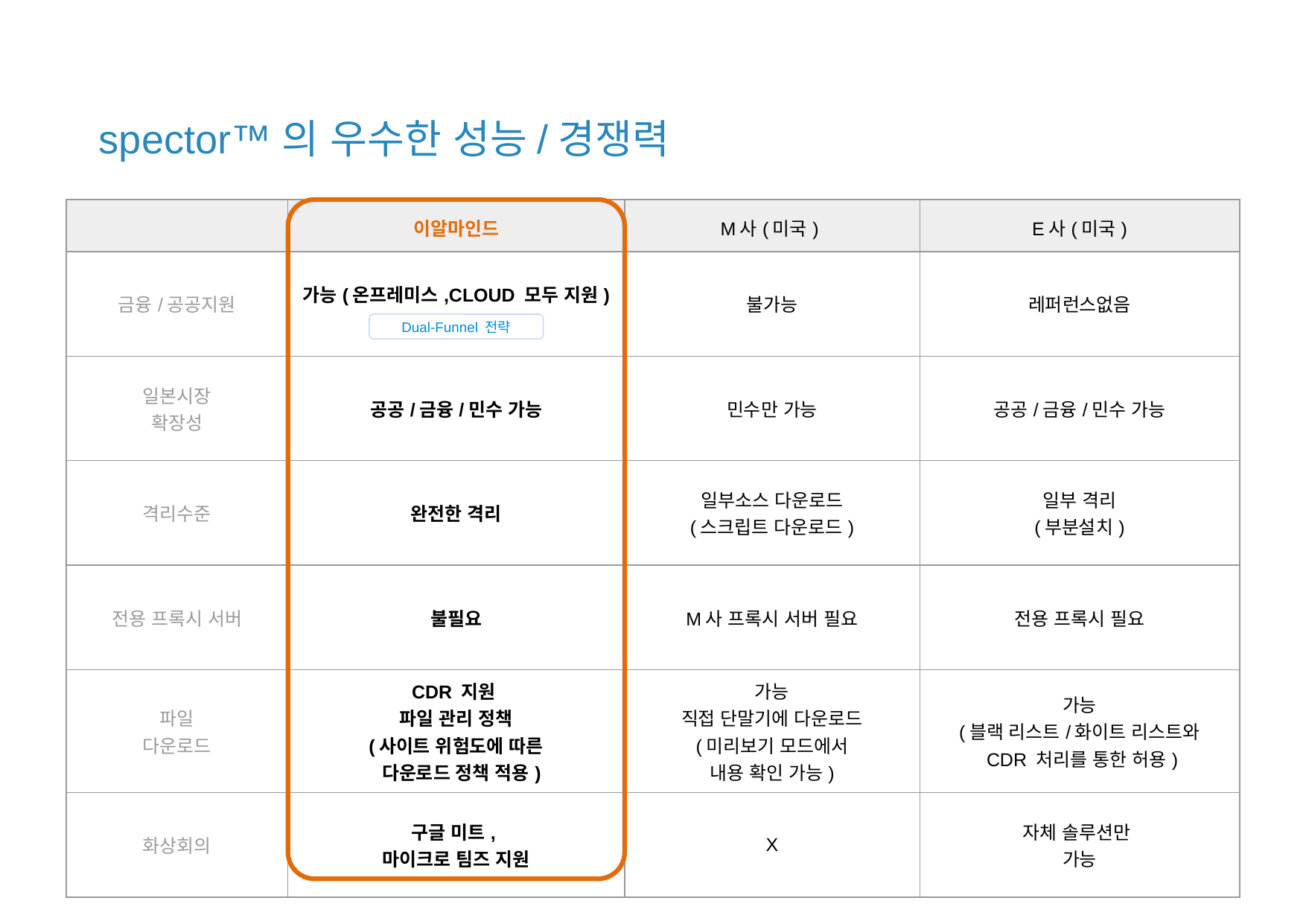

spector™의 우수한 성능/경쟁력
|  | 이알마인드 | M사(미국) | E사(미국) |
| --- | --- | --- | --- |
| 금융/공공지원 | 가능(온프레미스,CLOUD 모두 지원) | 불가능 | 레퍼런스없음 |
| 일본시장 확장성 | 공공/금융/민수 가능 | 민수만 가능 | 공공/금융/민수 가능 |
| 격리수준 | 완전한 격리 | 일부소스 다운로드 (스크립트 다운로드) | 일부 격리 (부분설치) |
| 전용 프록시 서버 | 불필요 | M사 프록시 서버 필요 | 전용 프록시 필요 |
| 파일 다운로드 | CDR 지원 파일 관리 정책 (사이트 위험도에 따른 다운로드 정책 적용) | 가능 직접 단말기에 다운로드 (미리보기 모드에서 내용 확인 가능) | 가능 (블랙 리스트/화이트 리스트와 CDR 처리를 통한 허용) |
| 화상회의 | 구글 미트, 마이크로 팀즈 지원 | X | 자체 솔루션만 가능 |

Dual-Funnel 전략